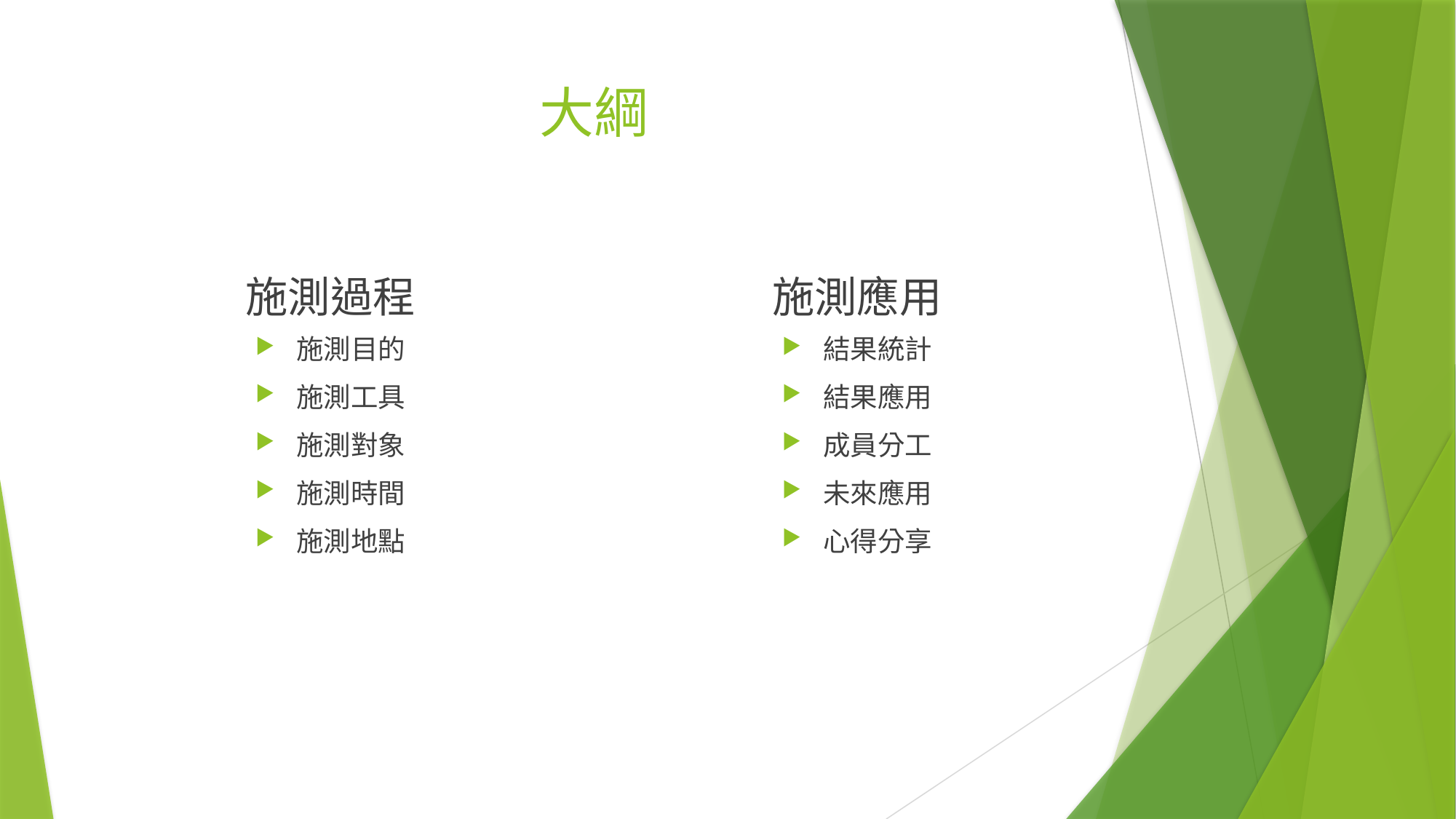

# 大綱
施測過程
施測應用
施測目的
施測工具
施測對象
施測時間
施測地點
結果統計
結果應用
成員分工
未來應用
心得分享